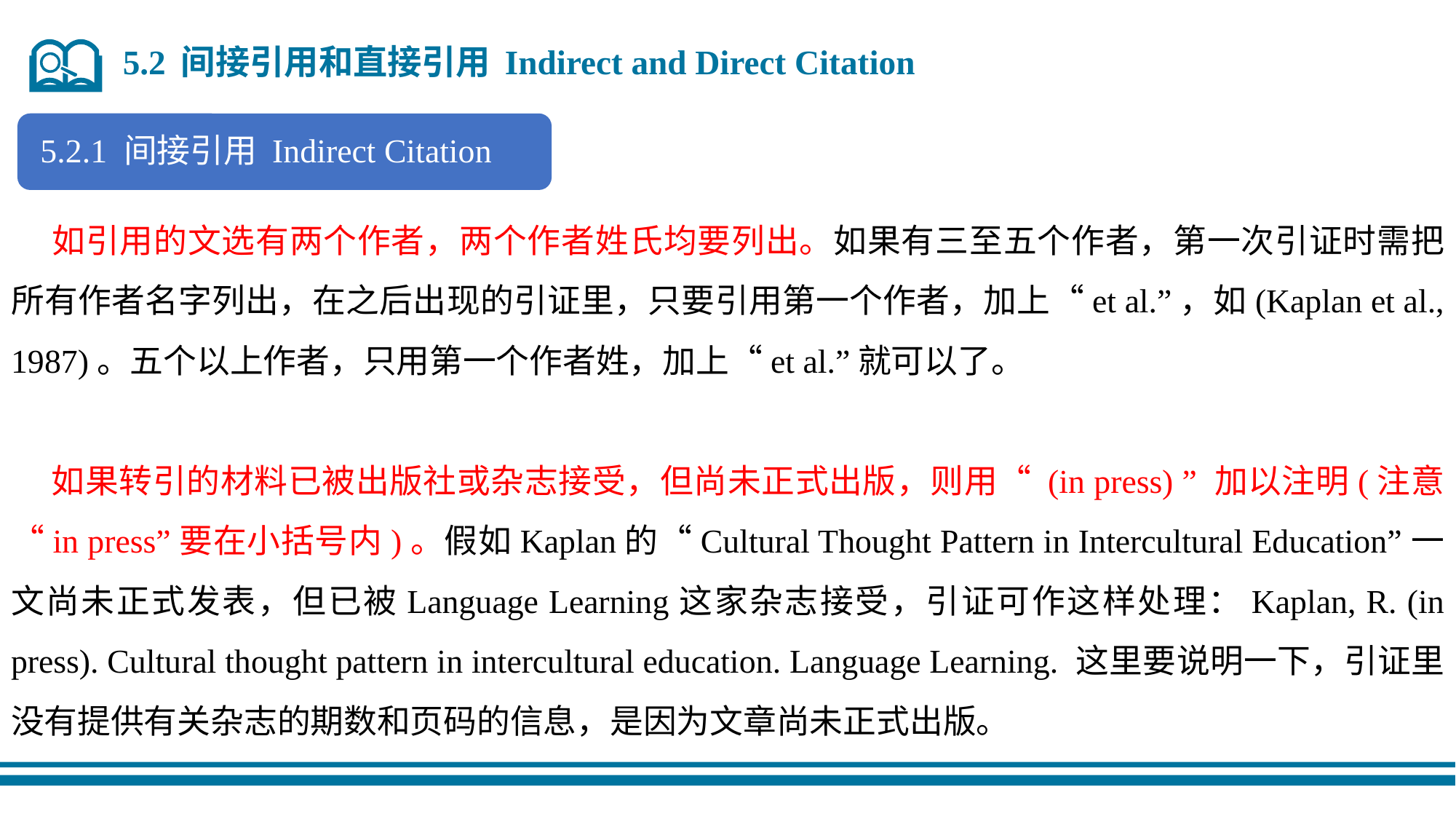

5.2 间接引用和直接引用 Indirect and Direct Citation
5.2.1 间接引用 Indirect Citation

    如引用的文选有两个作者，两个作者姓氏均要列出。如果有三至五个作者，第一次引证时需把所有作者名字列出，在之后出现的引证里，只要引用第一个作者，加上“et al.”，如(Kaplan et al., 1987)。五个以上作者，只用第一个作者姓，加上“et al.”就可以了。
    如果转引的材料已被出版社或杂志接受，但尚未正式出版，则用“ (in press) ” 加以注明(注意“in press”要在小括号内)。假如Kaplan的“Cultural Thought Pattern in Intercultural Education”一文尚未正式发表，但已被Language Learning这家杂志接受，引证可作这样处理：Kaplan, R. (in press). Cultural thought pattern in intercultural education. Language Learning. 这里要说明一下，引证里没有提供有关杂志的期数和页码的信息，是因为文章尚未正式出版。